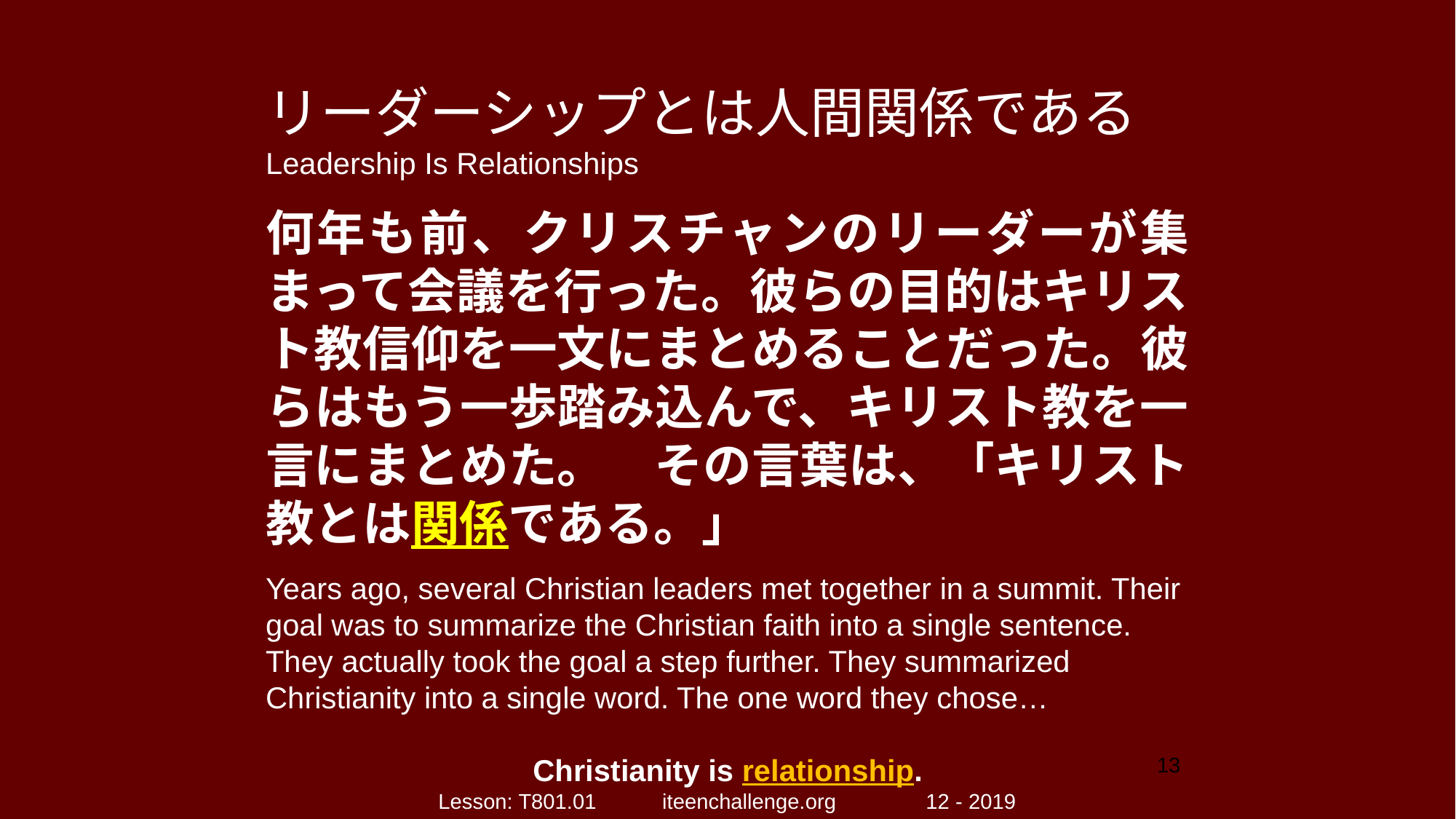

リーダーシップとは人間関係である
Leadership Is Relationships

何年も前、クリスチャンのリーダーが集まって会議を行った。彼らの目的はキリスト教信仰を一文にまとめることだった。彼らはもう一歩踏み込んで、キリスト教を一言にまとめた。　その言葉は、「キリスト教とは関係である。」
Years ago, several Christian leaders met together in a summit. Their goal was to summarize the Christian faith into a single sentence. They actually took the goal a step further. They summarized Christianity into a single word. The one word they chose…

Christianity is relationship.
13
Lesson: T801.01           iteenchallenge.org               12 - 2019